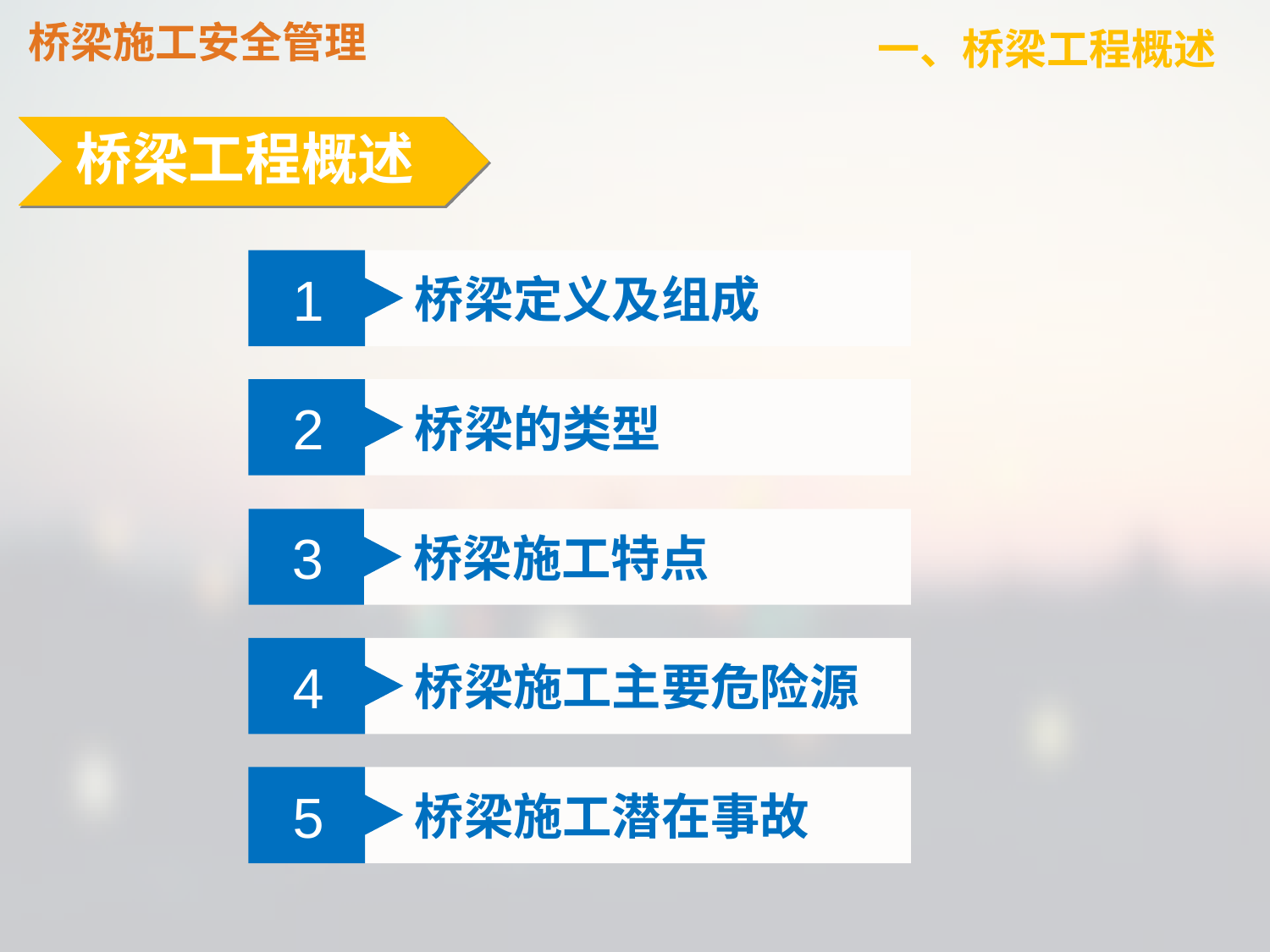

桥梁施工安全管理
一、桥梁工程概述
桥梁工程概述
1
桥梁定义及组成
2
桥梁的类型
3
桥梁施工特点
4
桥梁施工主要危险源
5
桥梁施工潜在事故